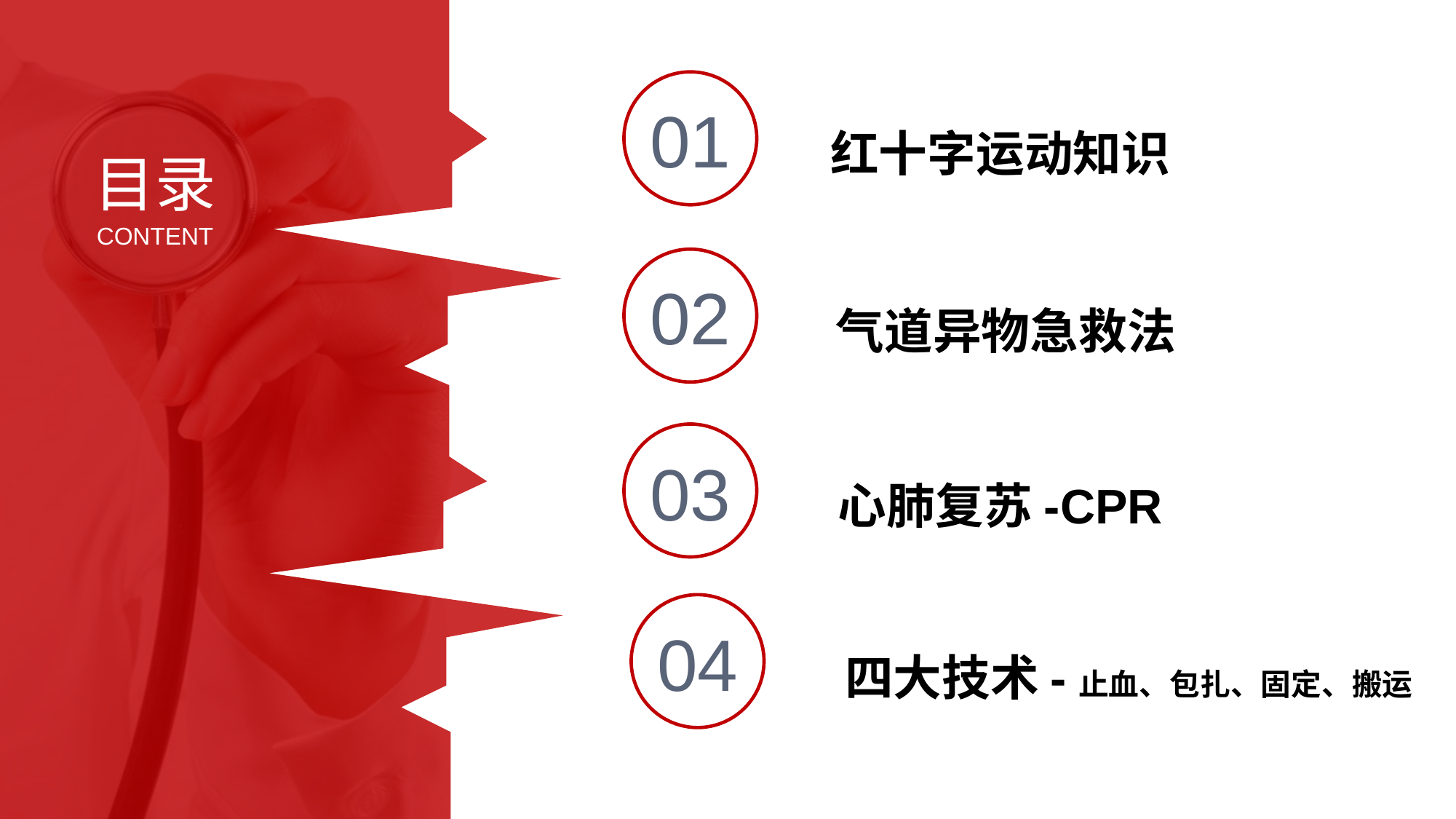

01
红十字运动知识
目录
CONTENT

02
气道异物急救法

03
心肺复苏-CPR

04
四大技术-止血、包扎、固定、搬运